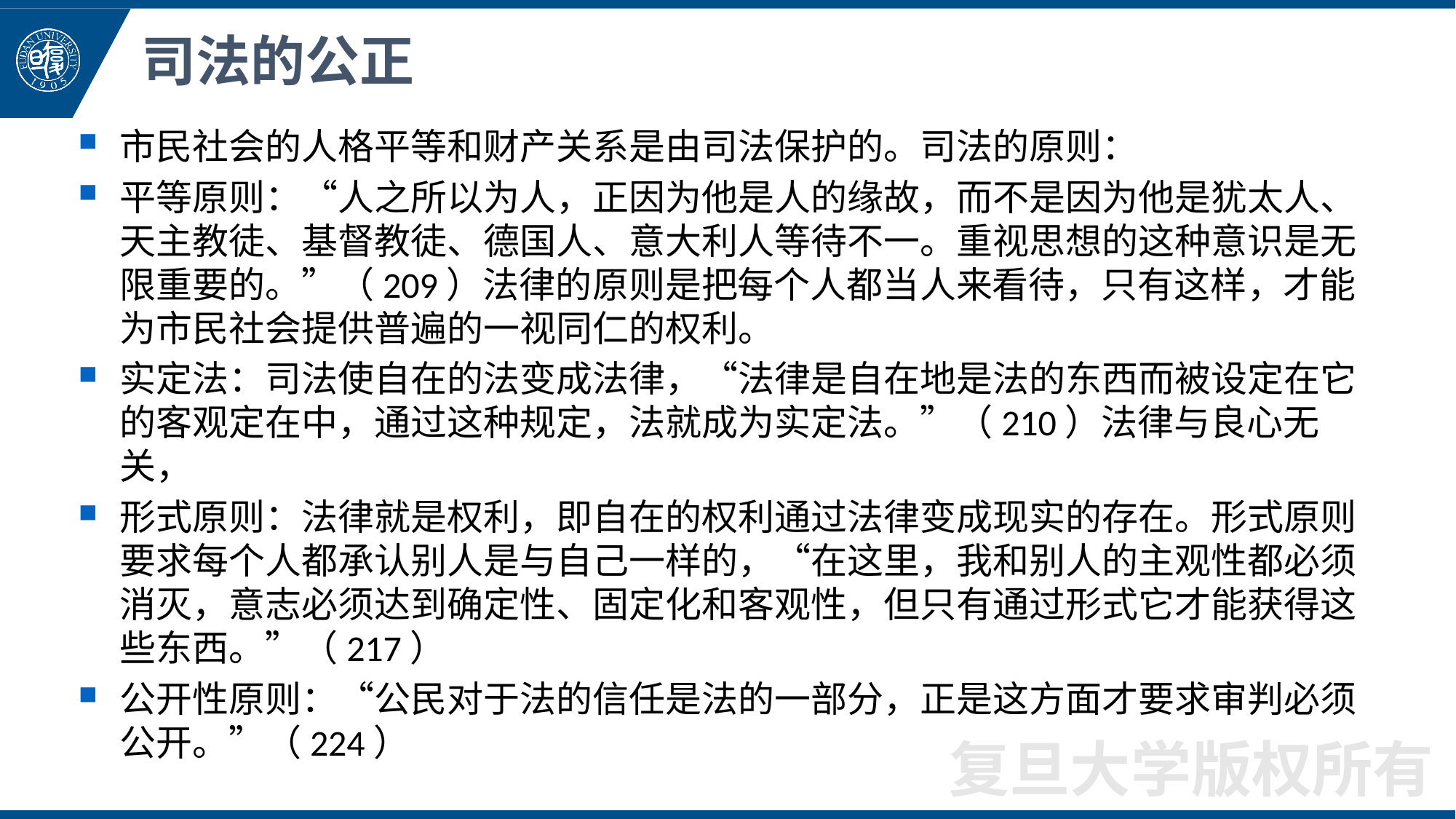

# 司法的公正
市民社会的人格平等和财产关系是由司法保护的。司法的原则：
平等原则：“人之所以为人，正因为他是人的缘故，而不是因为他是犹太人、天主教徒、基督教徒、德国人、意大利人等待不一。重视思想的这种意识是无限重要的。”（209）法律的原则是把每个人都当人来看待，只有这样，才能为市民社会提供普遍的一视同仁的权利。
实定法：司法使自在的法变成法律，“法律是自在地是法的东西而被设定在它的客观定在中，通过这种规定，法就成为实定法。”（210）法律与良心无关，
形式原则：法律就是权利，即自在的权利通过法律变成现实的存在。形式原则要求每个人都承认别人是与自己一样的，“在这里，我和别人的主观性都必须消灭，意志必须达到确定性、固定化和客观性，但只有通过形式它才能获得这些东西。”（217）
公开性原则：“公民对于法的信任是法的一部分，正是这方面才要求审判必须公开。”（224）